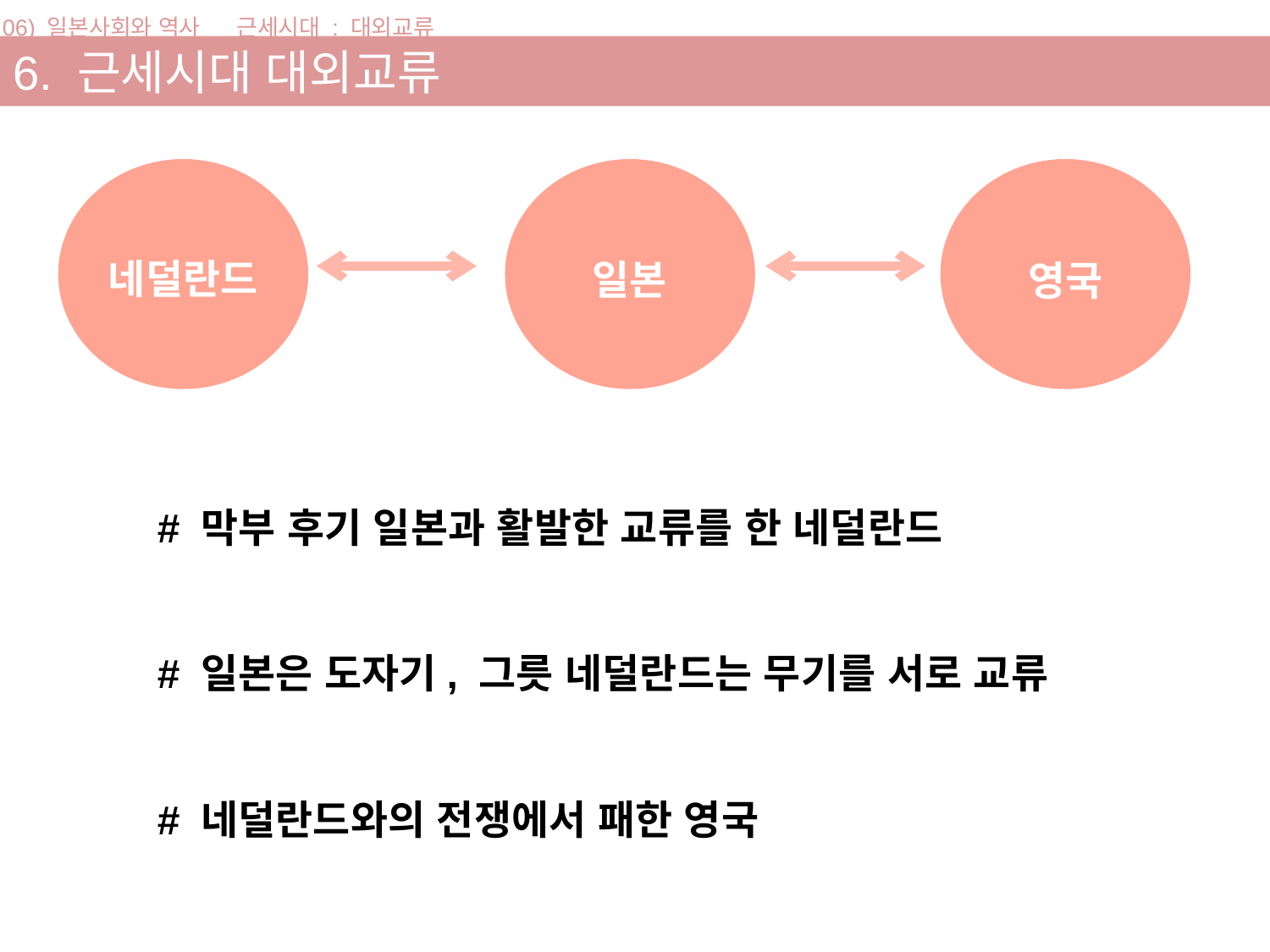

06) 일본사회와 역사 _ 근세시대 : 대외교류
6. 근세시대 대외교류

네덜란드
일본
영국
# 막부 후기 일본과 활발한 교류를 한 네덜란드

# 일본은 도자기, 그릇 네덜란드는 무기를 서로 교류

# 네덜란드와의 전쟁에서 패한 영국